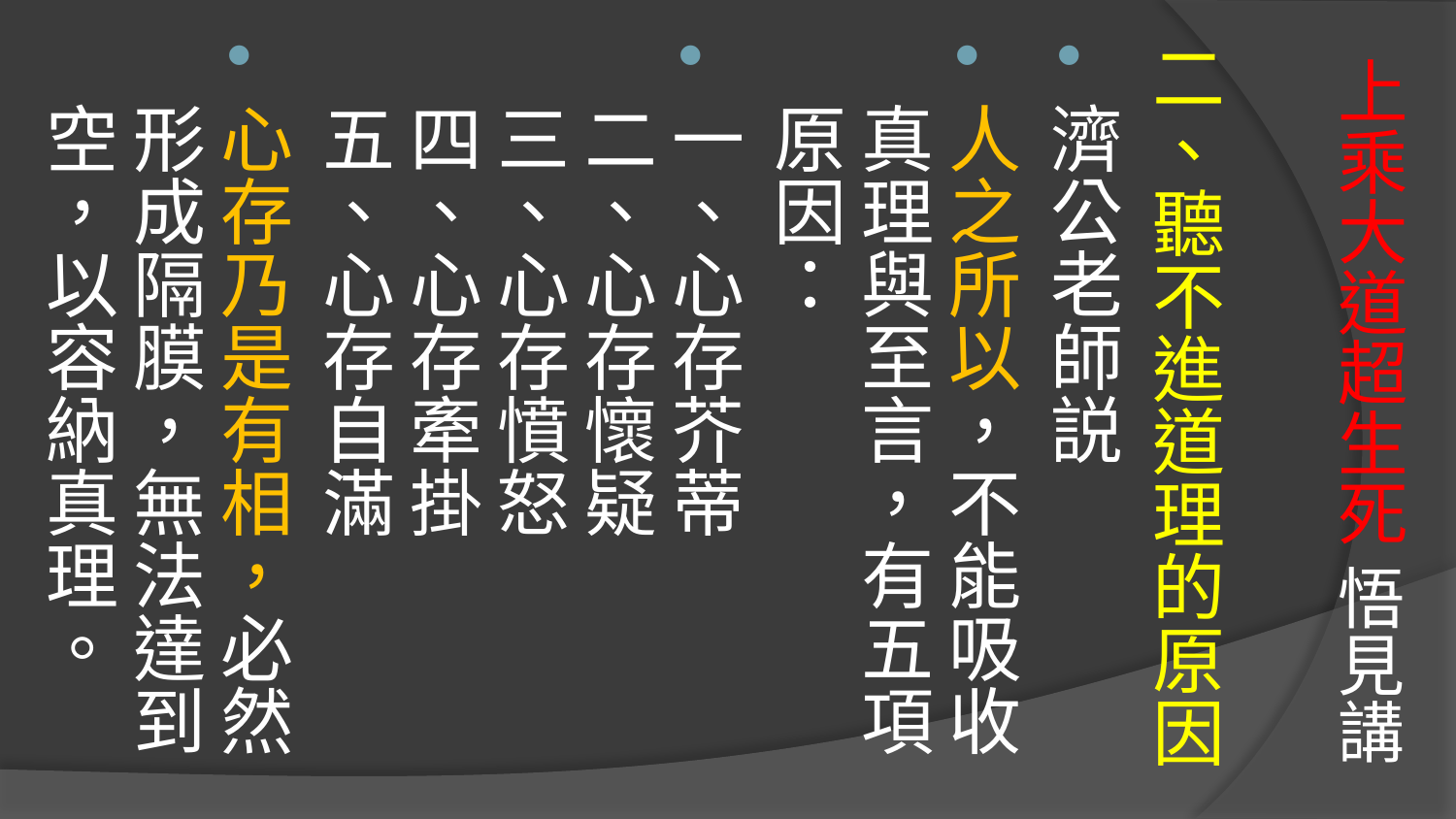

二、聽不進道理的原因
濟公老師説
人之所以，不能吸收真理與至言，有五項原因：
一、心存芥蒂
二、心存懷疑
三、心存憤怒
四、心存牽掛
五、心存自滿
心存乃是有相，必然形成隔膜，無法達到空，以容納真理。
# 上乘大道超生死 悟見講